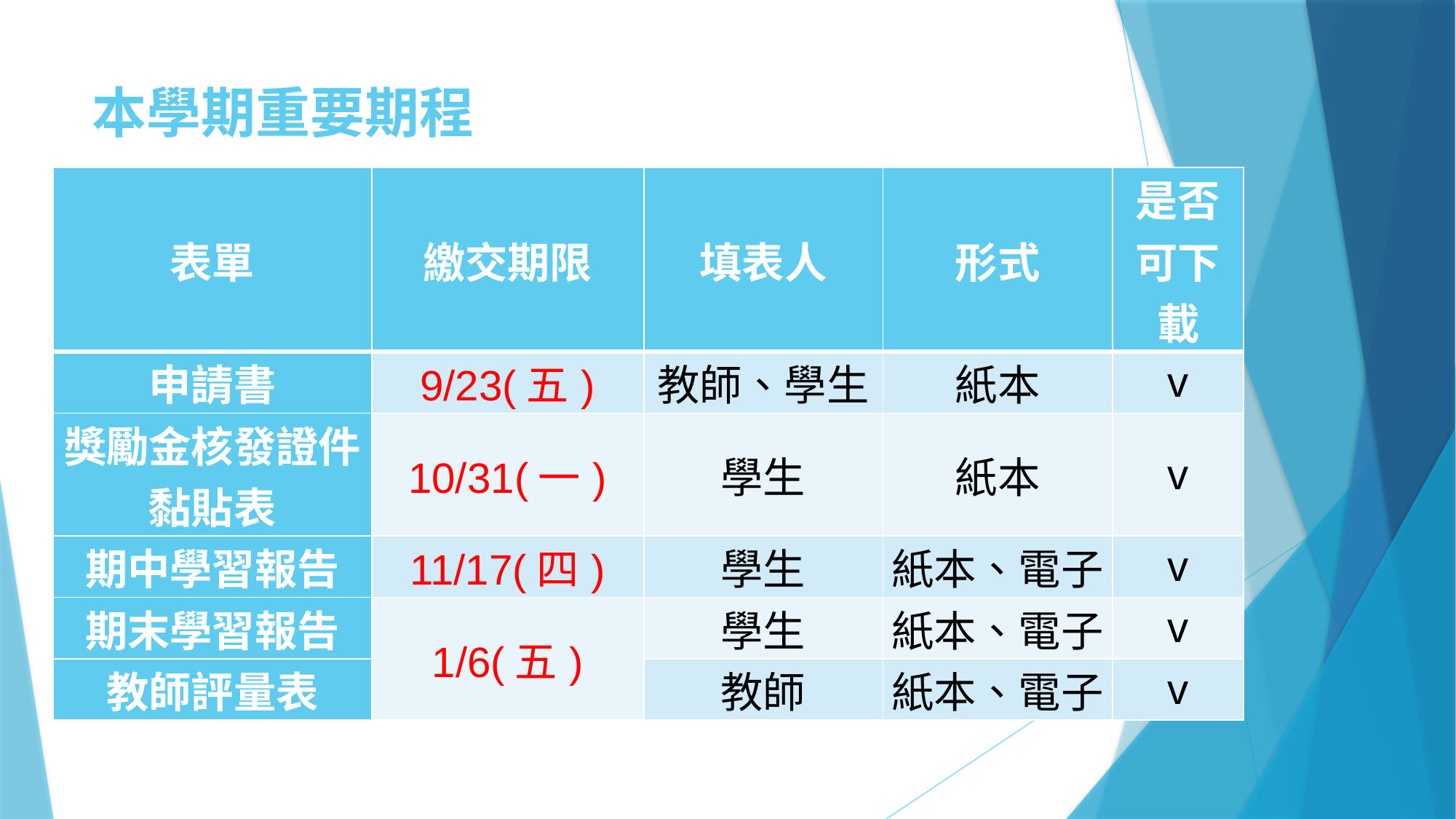

# 本學期重要期程
| 表單 | 繳交期限 | 填表人 | 形式 | 是否可下載 |
| --- | --- | --- | --- | --- |
| 申請書 | 9/23(五) | 教師、學生 | 紙本 | v |
| 獎勵金核發證件黏貼表 | 10/31(一) | 學生 | 紙本 | v |
| 期中學習報告 | 11/17(四) | 學生 | 紙本、電子 | v |
| 期末學習報告 | 1/6(五) | 學生 | 紙本、電子 | v |
| 教師評量表 |  | 教師 | 紙本、電子 | v |